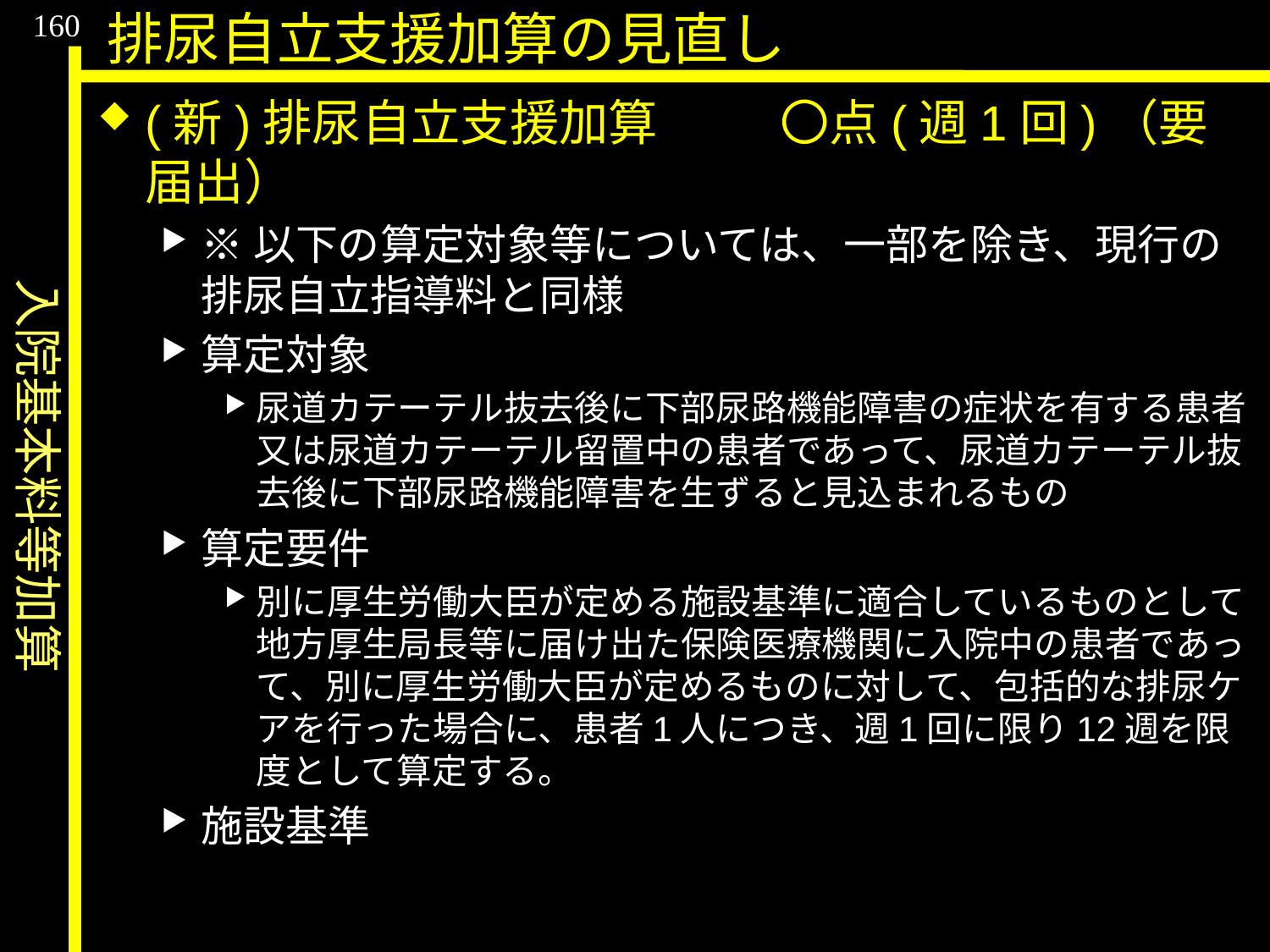

入院基本料等加算
160
排尿自立支援加算の見直し

(新)排尿自立支援加算	〇点(週1回)（要届出）
※以下の算定対象等については、一部を除き、現行の排尿自立指導料と同様
算定対象
尿道カテーテル抜去後に下部尿路機能障害の症状を有する患者又は尿道カテーテル留置中の患者であって、尿道カテーテル抜去後に下部尿路機能障害を生ずると見込まれるもの
算定要件
別に厚生労働大臣が定める施設基準に適合しているものとして地方厚生局長等に届け出た保険医療機関に入院中の患者であって、別に厚生労働大臣が定めるものに対して、包括的な排尿ケアを行った場合に、患者1人につき、週1回に限り12週を限度として算定する。
施設基準